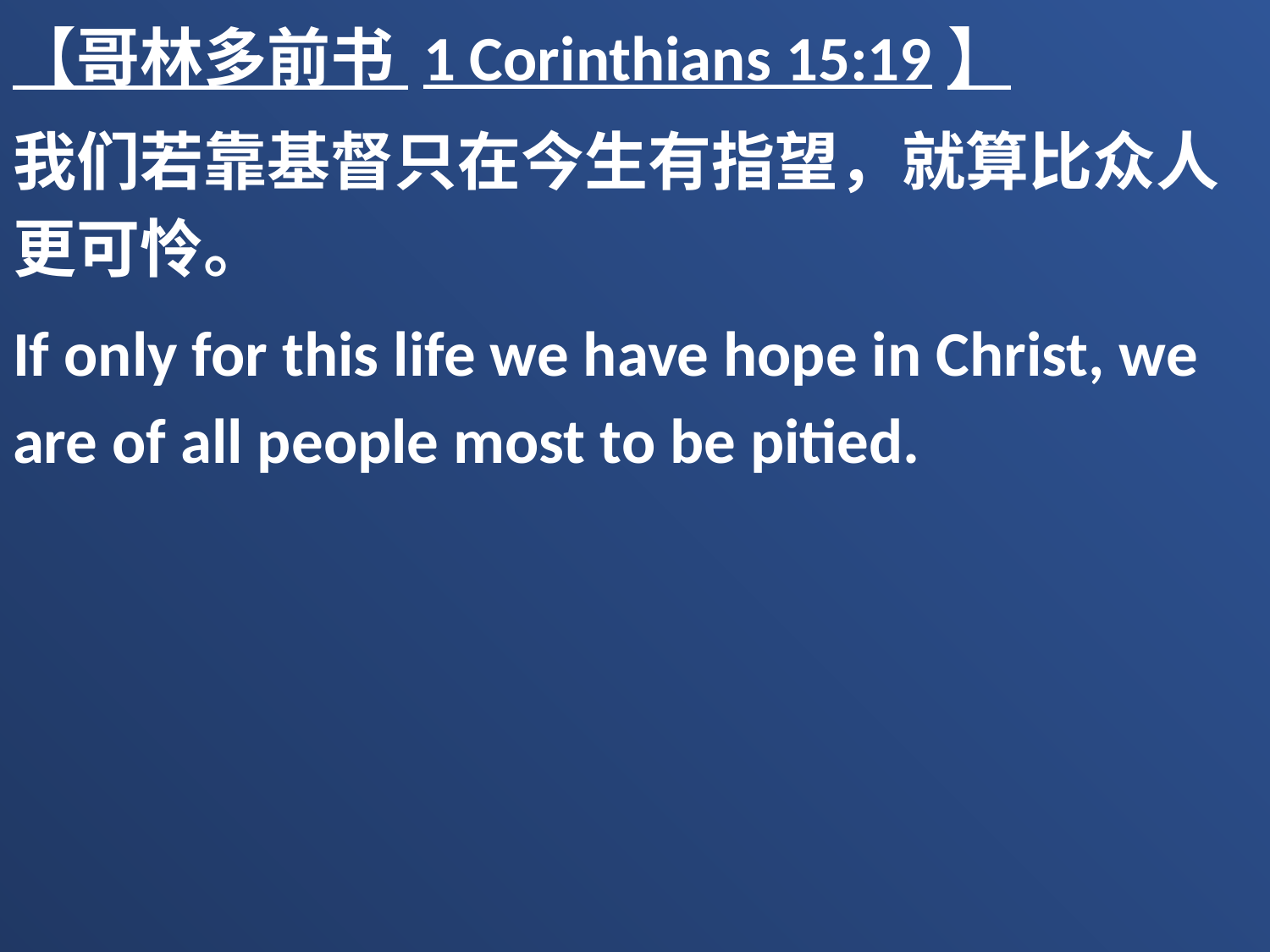

【哥林多前书 1 Corinthians 15:19】
我们若靠基督只在今生有指望，就算比众人更可怜。
If only for this life we have hope in Christ, we are of all people most to be pitied.